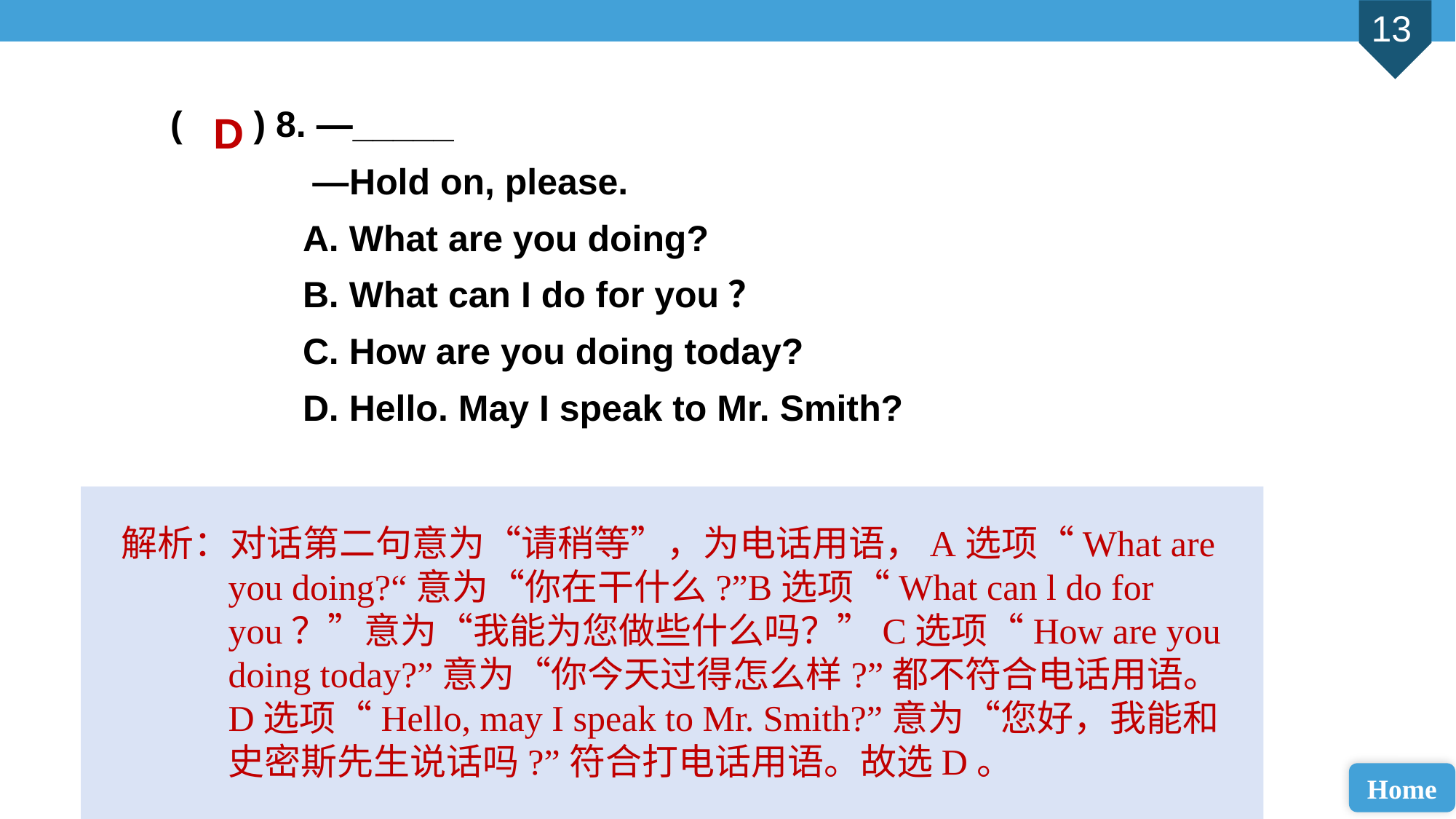

(       ) 8. —_____
              —Hold on, please.
             A. What are you doing?
             B. What can I do for you？
             C. How are you doing today?
             D. Hello. May I speak to Mr. Smith?
D

解析：对话第二句意为“请稍等”，为电话用语，A选项“What are you doing?“意为“你在干什么?”B选项“What can l do for you？”意为“我能为您做些什么吗？”C选项“How are you doing today?”意为“你今天过得怎么样?”都不符合电话用语。D选项“Hello, may I speak to Mr. Smith?”意为“您好，我能和史密斯先生说话吗?”符合打电话用语。故选D。